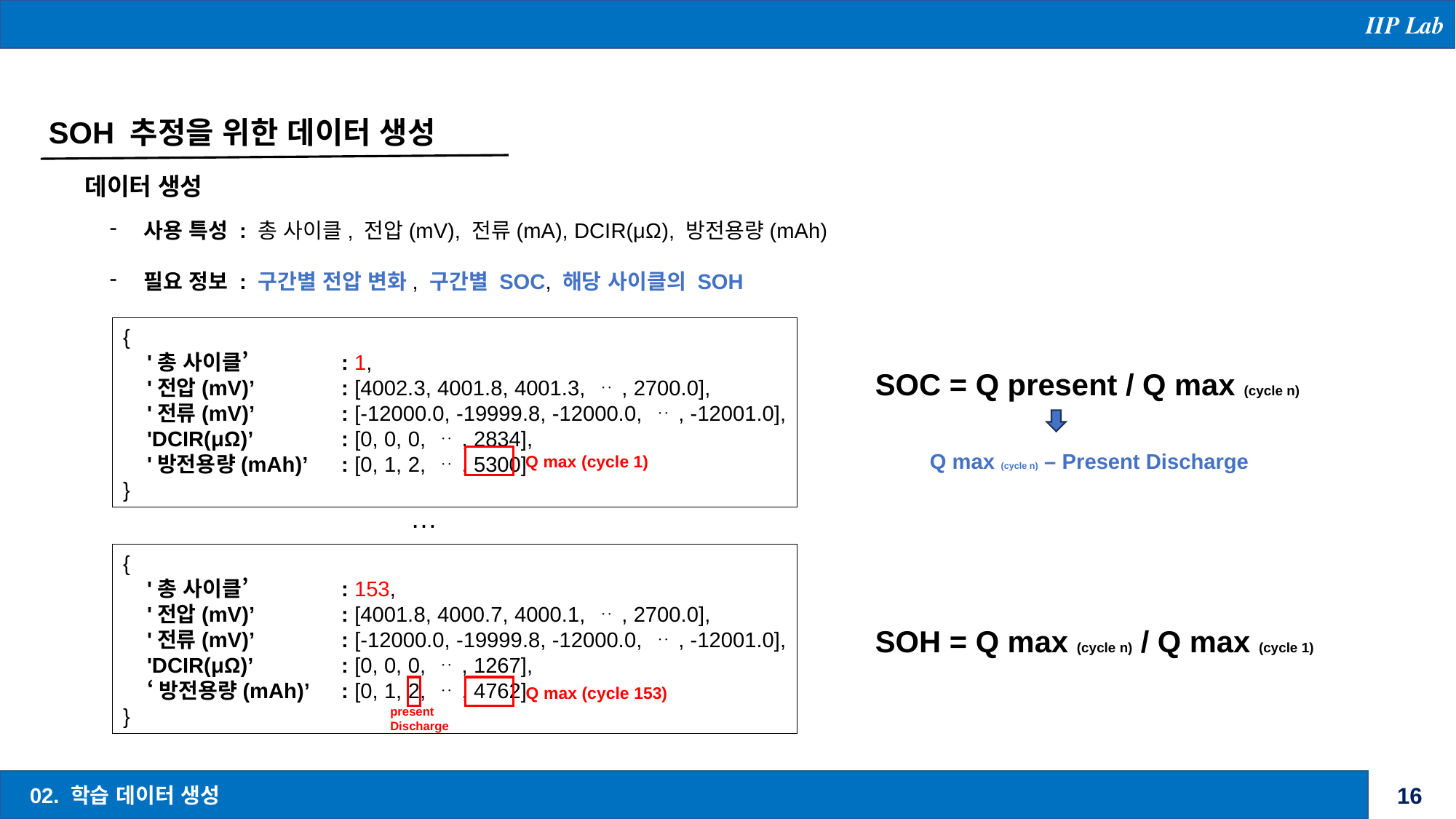

IIP Lab
SOH 추정을 위한 데이터 생성
데이터 생성
사용 특성 : 총 사이클, 전압(mV), 전류(mA), DCIR(μΩ), 방전용량(mAh)

필요 정보 : 구간별 전압 변화, 구간별 SOC, 해당 사이클의 SOH
{
    '총 사이클’	: 1,
    '전압(mV)’	: [4002.3, 4001.8, 4001.3, ᆢ, 2700.0],
    '전류(mV)’	: [-12000.0, -19999.8, -12000.0, ᆢ, -12001.0],
    'DCIR(μΩ)’	: [0, 0, 0, ᆢ, 2834],
    '방전용량(mAh)’	: [0, 1, 2, ᆢ, 5300]
}
SOC = Q present / Q max (cycle n)

Q max (cycle 1)

Q max (cycle n) – Present Discharge
…
{
    '총 사이클’	: 153,
    '전압(mV)’	: [4001.8, 4000.7, 4000.1, ᆢ, 2700.0],
    '전류(mV)’	: [-12000.0, -19999.8, -12000.0, ᆢ, -12001.0],
    'DCIR(μΩ)’	: [0, 0, 0, ᆢ, 1267],
    ‘방전용량(mAh)’	: [0, 1, 2, ᆢ, 4762]
}
SOH = Q max (cycle n) / Q max (cycle 1)

Q max (cycle 153)
present
Discharge

02. 학습 데이터 생성